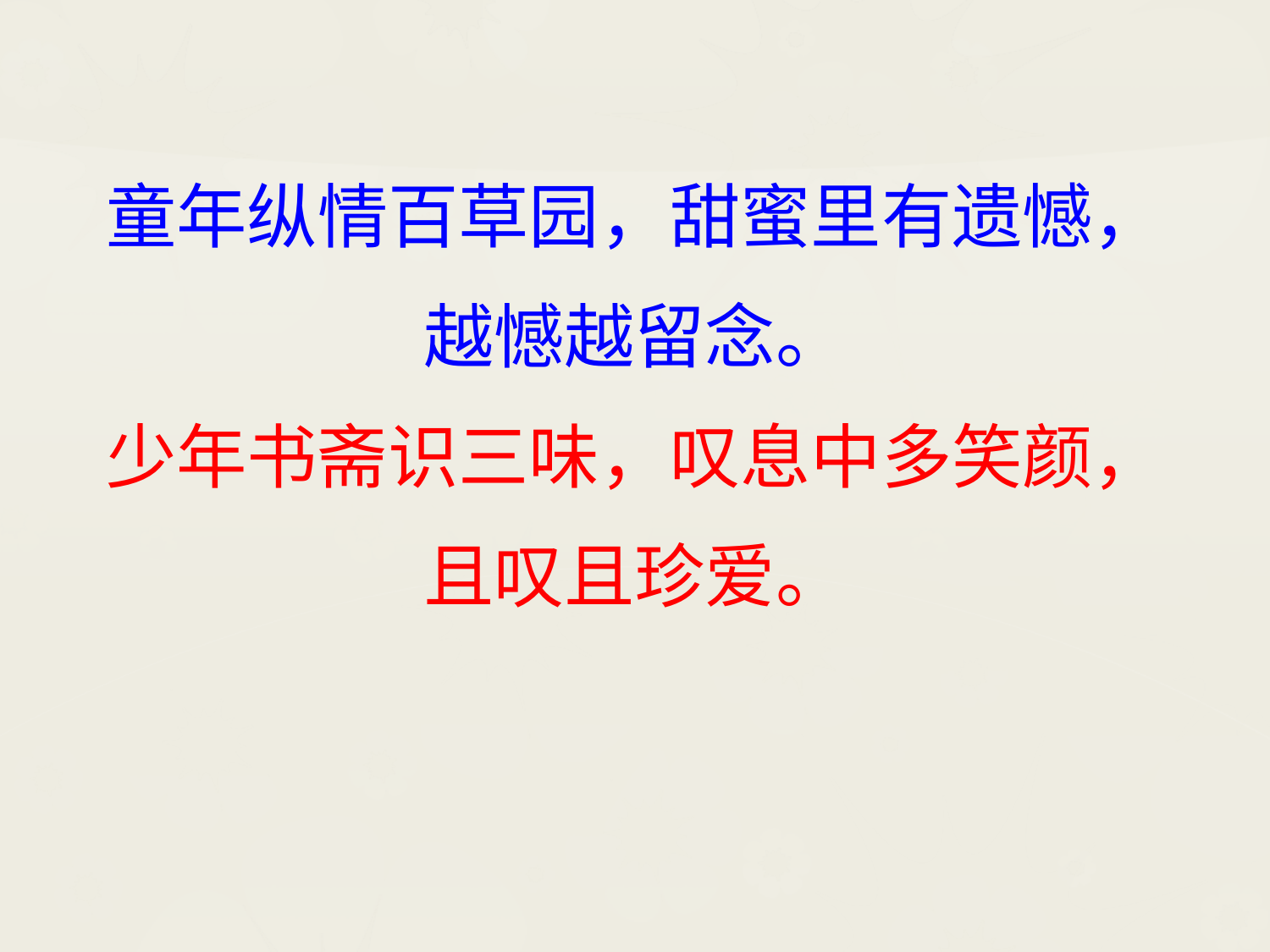

童年纵情百草园，甜蜜里有遗憾，
越憾越留念。
少年书斋识三味，叹息中多笑颜，
且叹且珍爱。